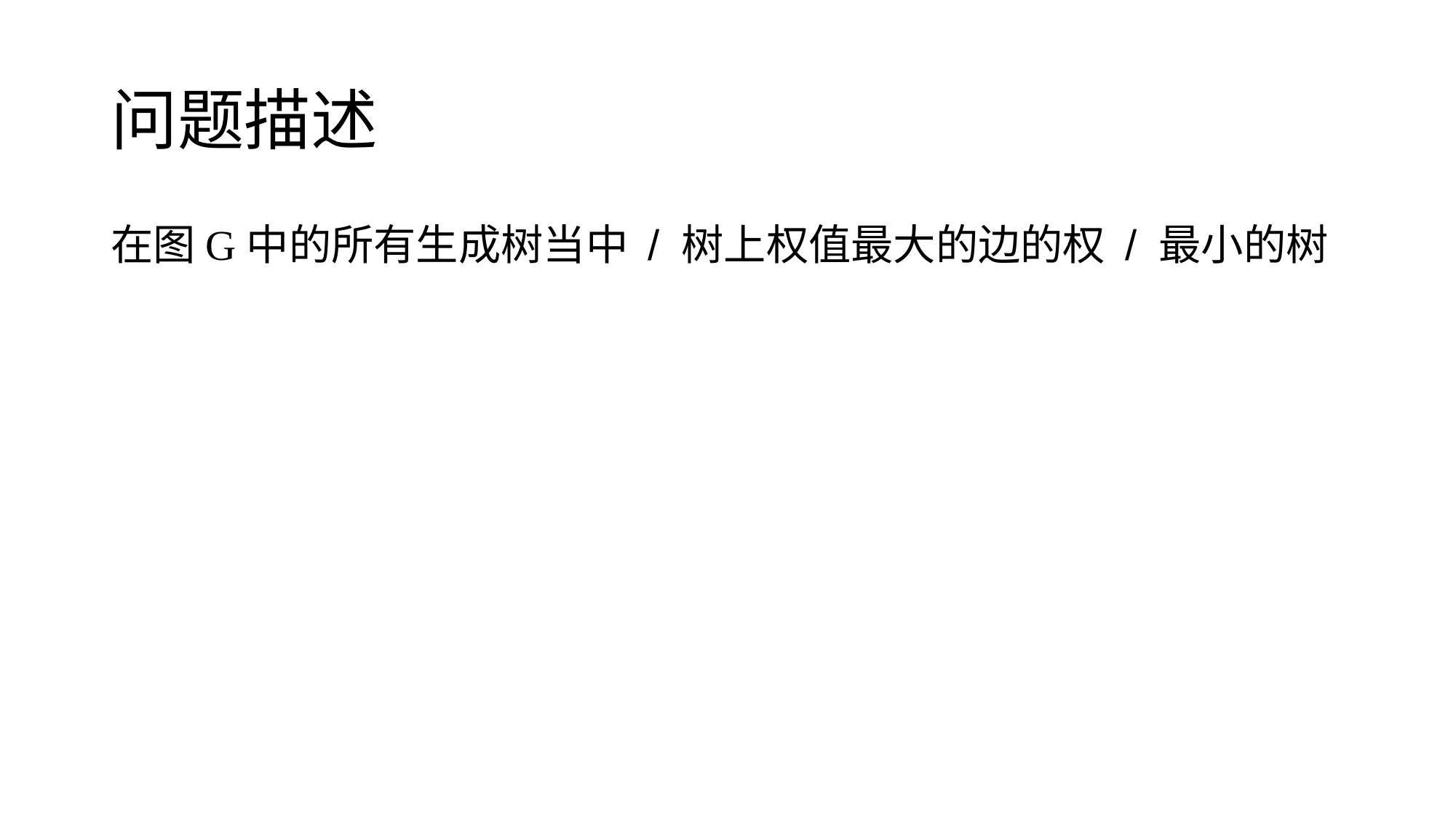

# 问题描述
在图G中的所有生成树当中 / 树上权值最大的边的权 / 最小的树